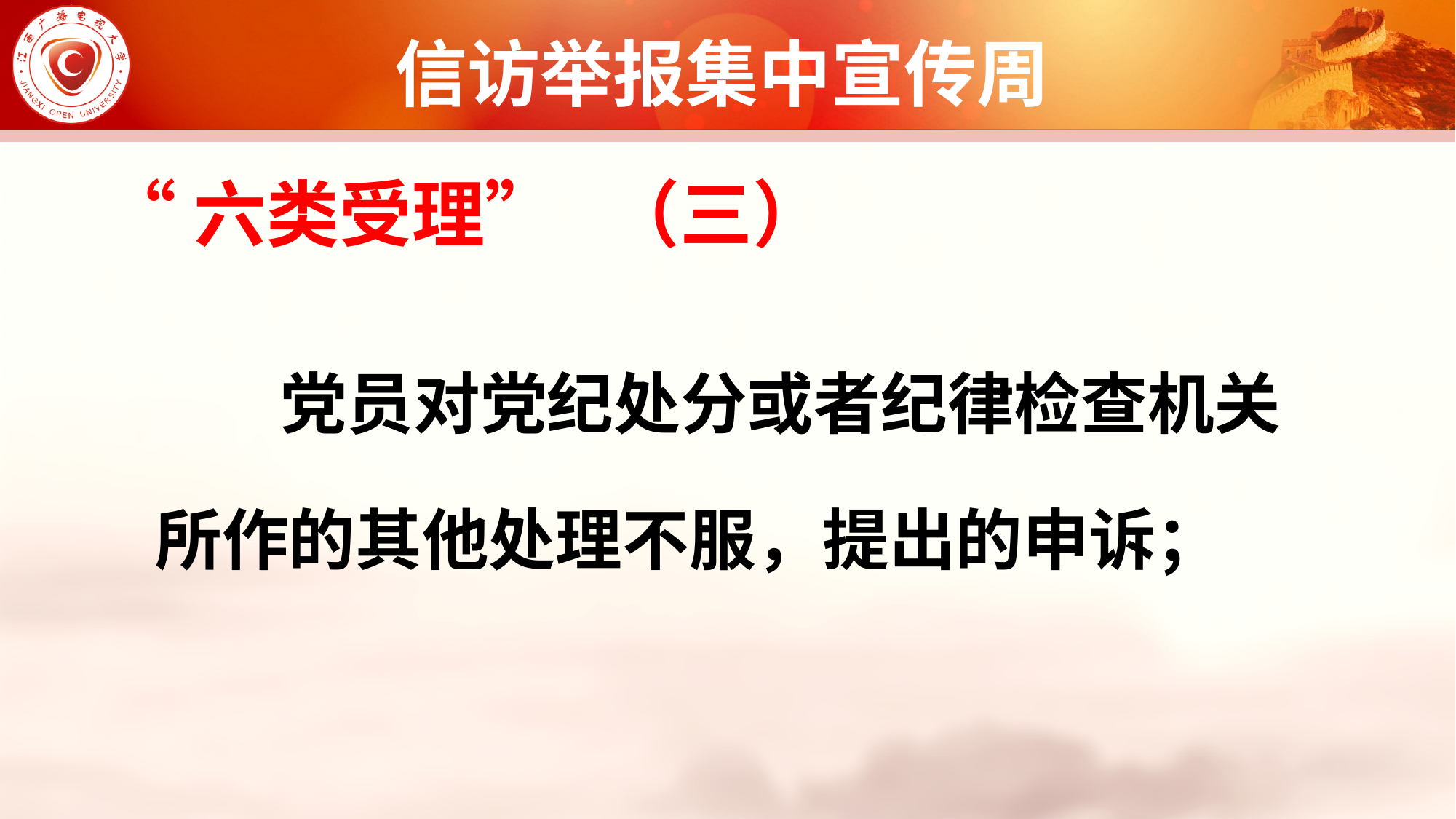

信访举报集中宣传周
“六类受理”   （三）

    党员对党纪处分或者纪律检查机关所作的其他处理不服，提出的申诉；